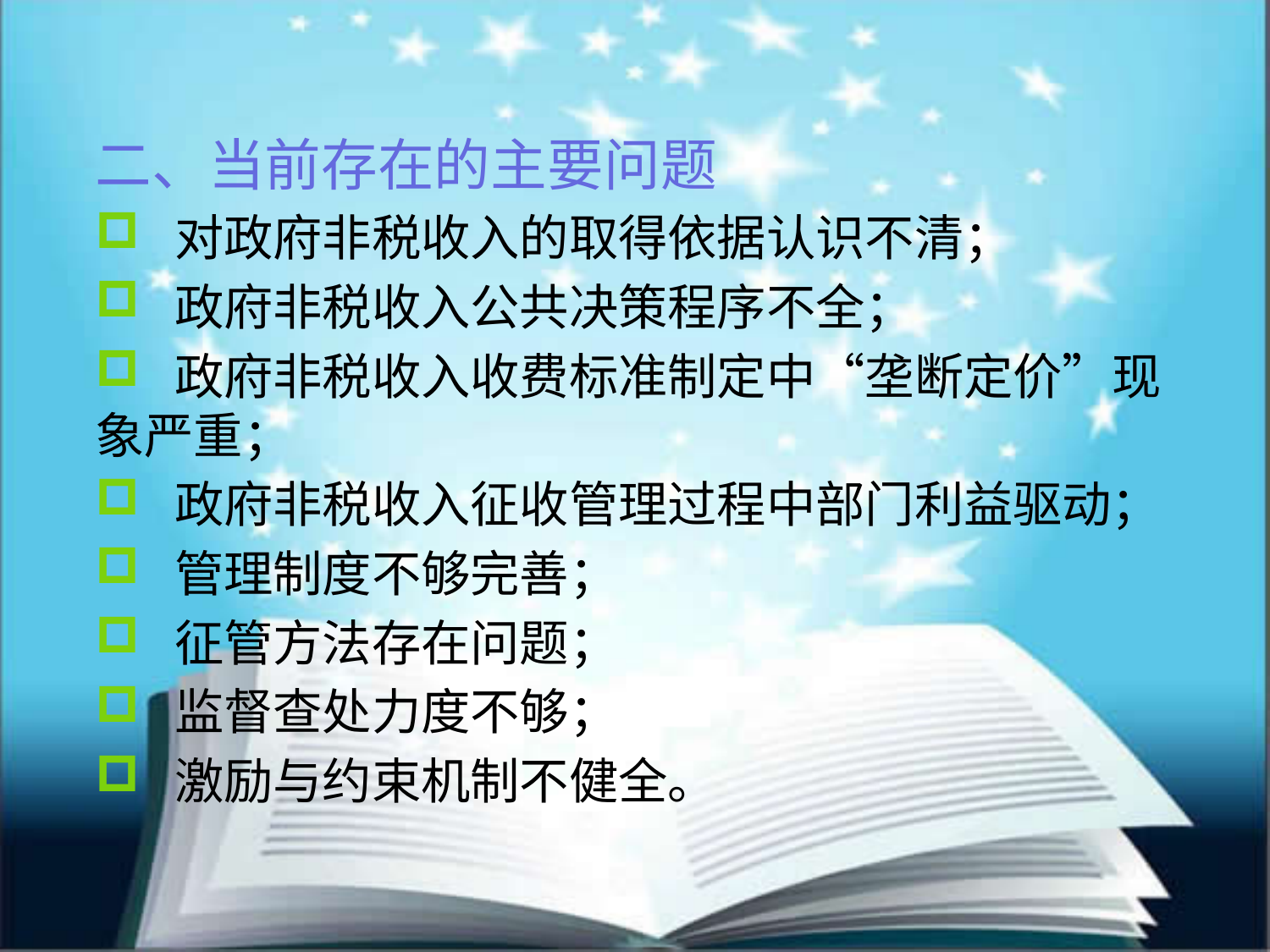

二、当前存在的主要问题
  对政府非税收入的取得依据认识不清；
  政府非税收入公共决策程序不全；
  政府非税收入收费标准制定中“垄断定价”现象严重；
  政府非税收入征收管理过程中部门利益驱动；
  管理制度不够完善；
  征管方法存在问题；
  监督查处力度不够；
  激励与约束机制不健全。